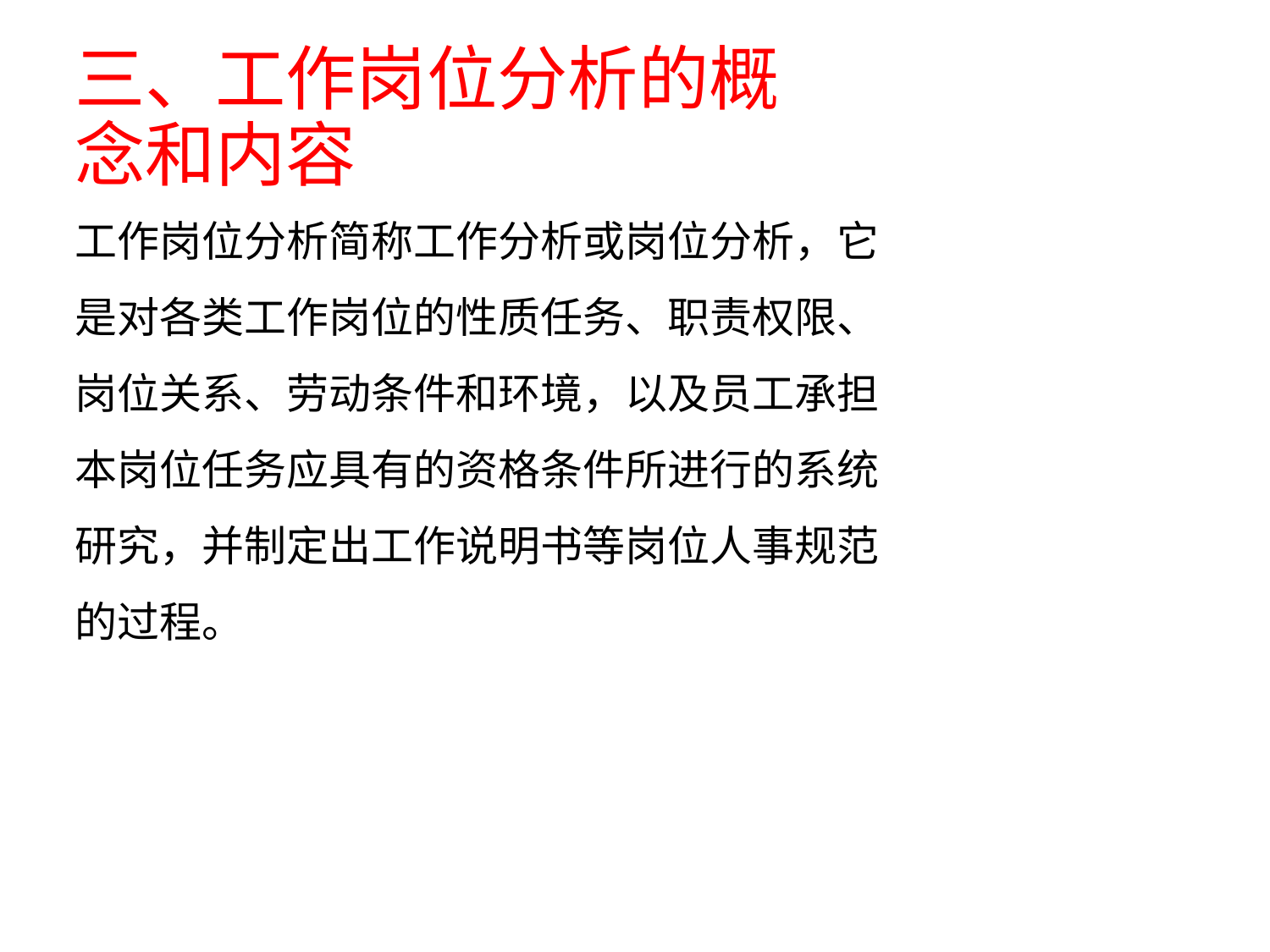

# 三、工作岗位分析的概念和内容
工作岗位分析简称工作分析或岗位分析，它是对各类工作岗位的性质任务、职责权限、岗位关系、劳动条件和环境，以及员工承担本岗位任务应具有的资格条件所进行的系统研究，并制定出工作说明书等岗位人事规范的过程。